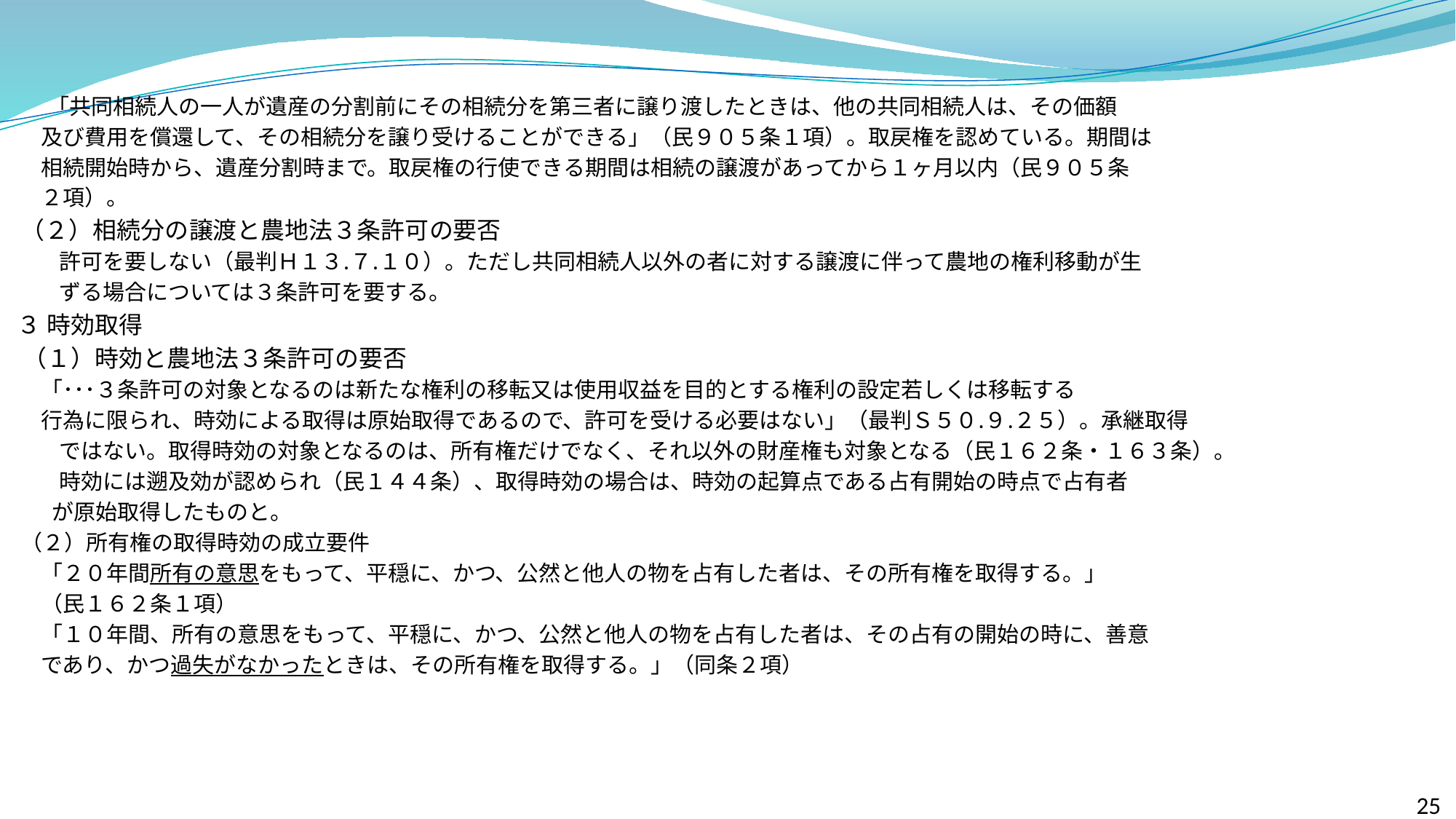

「共同相続人の一人が遺産の分割前にその相続分を第三者に譲り渡したときは、他の共同相続人は、その価額
       及び費用を償還して、その相続分を譲り受けることができる」（民９０５条１項）。取戻権を認めている。期間は
       相続開始時から、遺産分割時まで。取戻権の行使できる期間は相続の譲渡があってから１ヶ月以内（民９０５条
       ２項）。
   （２）相続分の譲渡と農地法３条許可の要否
　　  許可を要しない（最判Ｈ１３.７.１０）。ただし共同相続人以外の者に対する譲渡に伴って農地の権利移動が生
　　  ずる場合については３条許可を要する。
  ３ 時効取得
   （１）時効と農地法３条許可の要否
       「･･･３条許可の対象となるのは新たな権利の移転又は使用収益を目的とする権利の設定若しくは移転する
       行為に限られ、時効による取得は原始取得であるので、許可を受ける必要はない」（最判Ｓ５０.９.２５）。承継取得
　　  ではない。取得時効の対象となるのは、所有権だけでなく、それ以外の財産権も対象となる（民１６２条・１６３条）。
　  　時効には遡及効が認められ（民１４４条）、取得時効の場合は、時効の起算点である占有開始の時点で占有者
　     が原始取得したものと。
   （２）所有権の取得時効の成立要件
       「２０年間所有の意思をもって、平穏に、かつ、公然と他人の物を占有した者は、その所有権を取得する。」
       （民１６２条１項）
       「１０年間、所有の意思をもって、平穏に、かつ、公然と他人の物を占有した者は、その占有の開始の時に、善意
       であり、かつ過失がなかったときは、その所有権を取得する。」（同条２項）

25